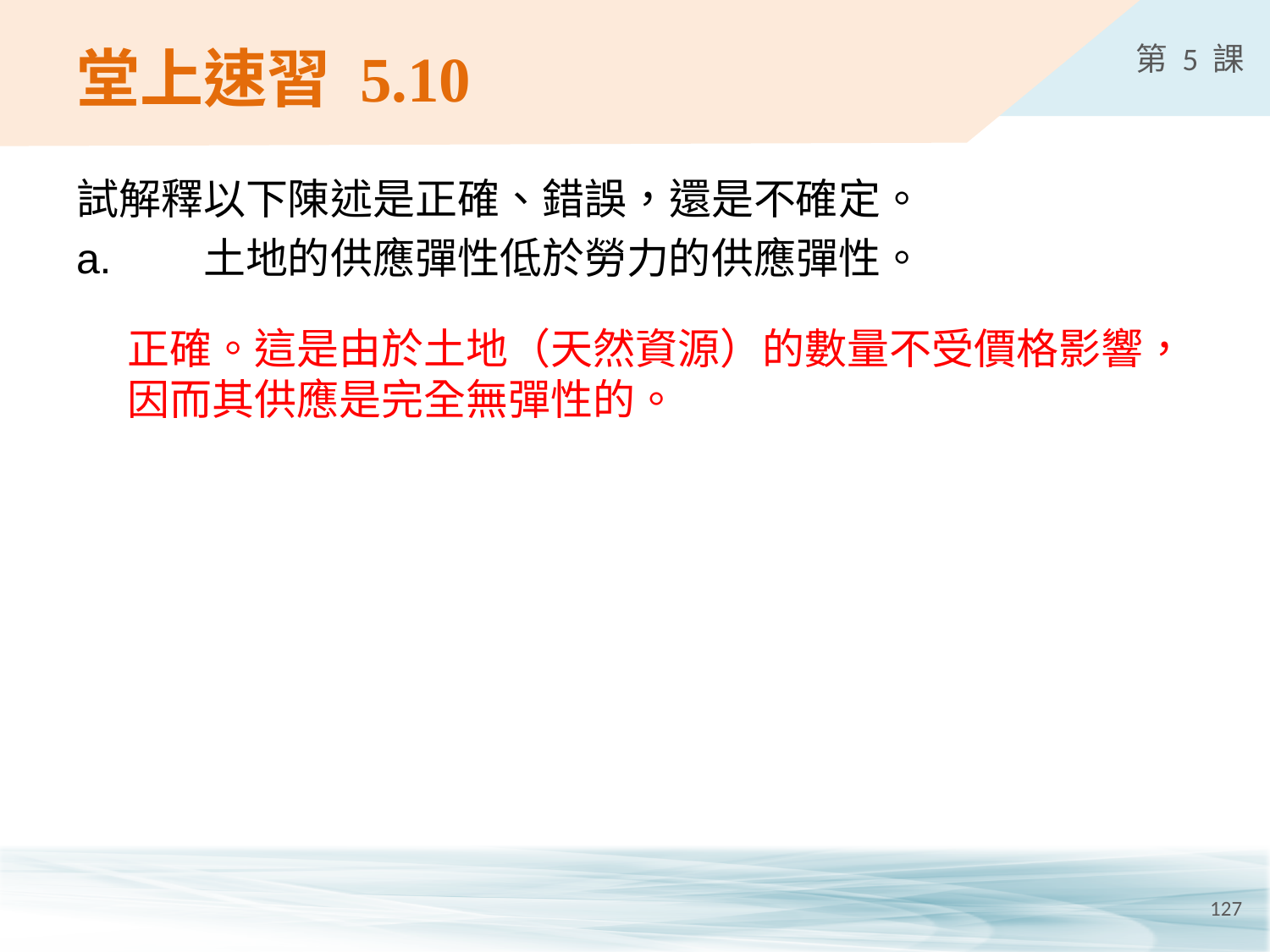

# 堂上速習 5.10
試解釋以下陳述是正確、錯誤，還是不確定。
a.	土地的供應彈性低於勞力的供應彈性。
正確。這是由於土地（天然資源）的數量不受價格影響，因而其供應是完全無彈性的。
127